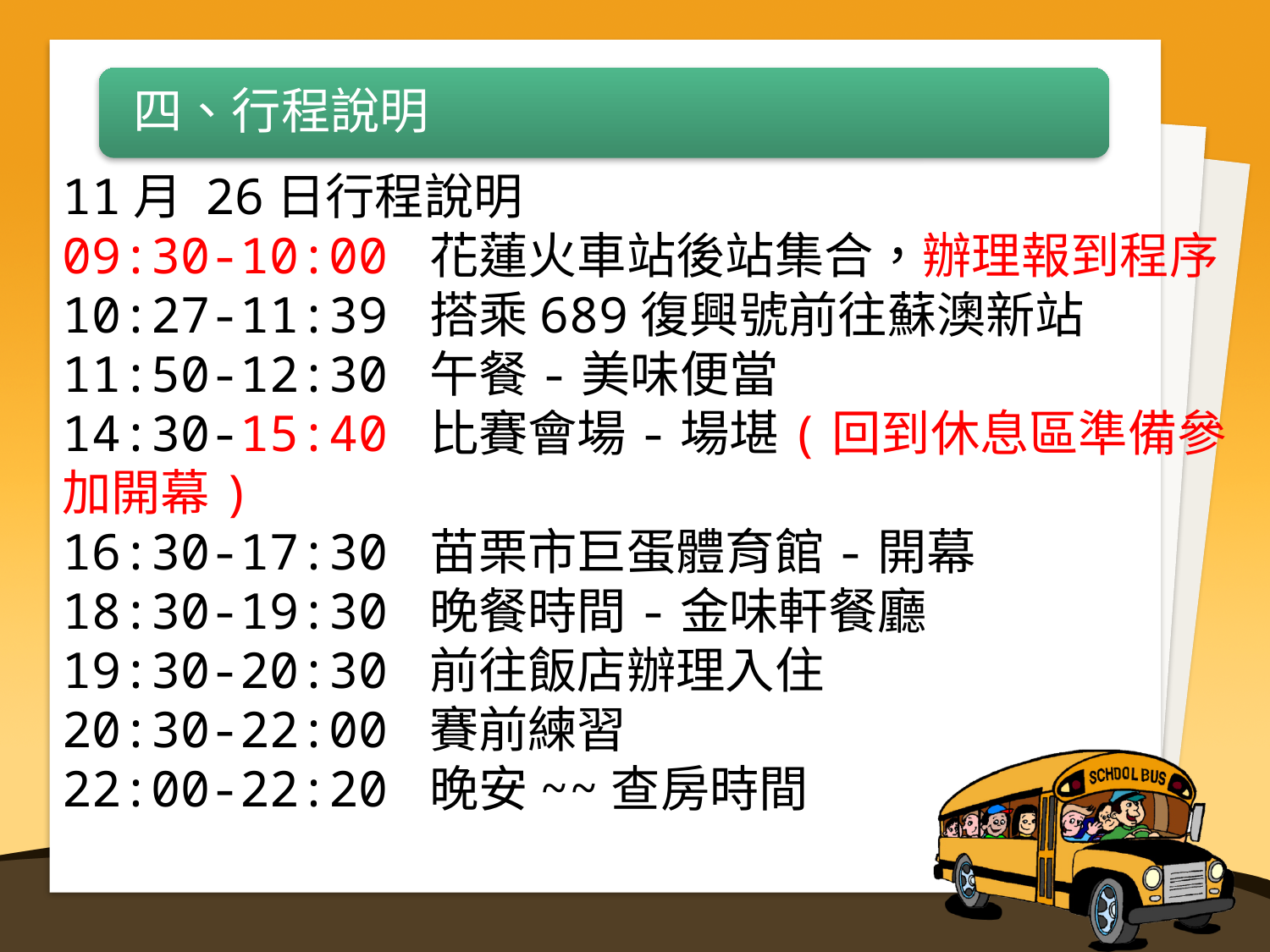

四、行程說明
11月 26日行程說明
09:30-10:00 花蓮火車站後站集合，辦理報到程序
10:27-11:39 搭乘689復興號前往蘇澳新站
11:50-12:30 午餐-美味便當
14:30-15:40 比賽會場-場堪(回到休息區準備參加開幕)
16:30-17:30 苗栗市巨蛋體育館-開幕
18:30-19:30 晚餐時間-金味軒餐廳
19:30-20:30 前往飯店辦理入住
20:30-22:00 賽前練習
22:00-22:20 晚安~~查房時間